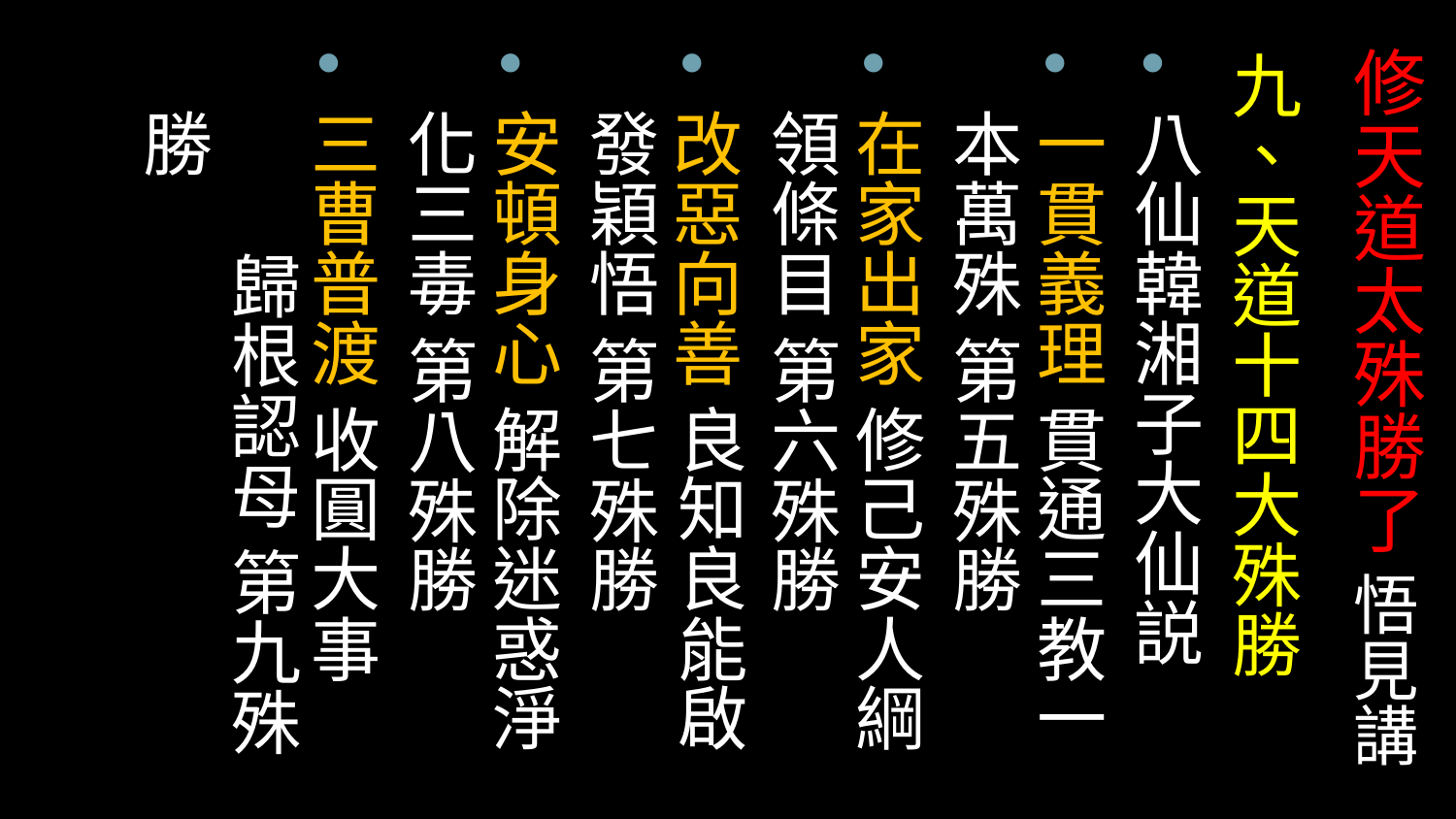

# 修天道太殊勝了 悟見講
九、天道十四大殊勝
八仙韓湘子大仙説
一貫義理 貫通三教一本萬殊 第五殊勝
在家出家 修己安人綱領條目 第六殊勝
改惡向善 良知良能啟發穎悟 第七殊勝
安頓身心 解除迷惑淨化三毒 第八殊勝
三曹普渡 收圓大事                歸根認母 第九殊勝